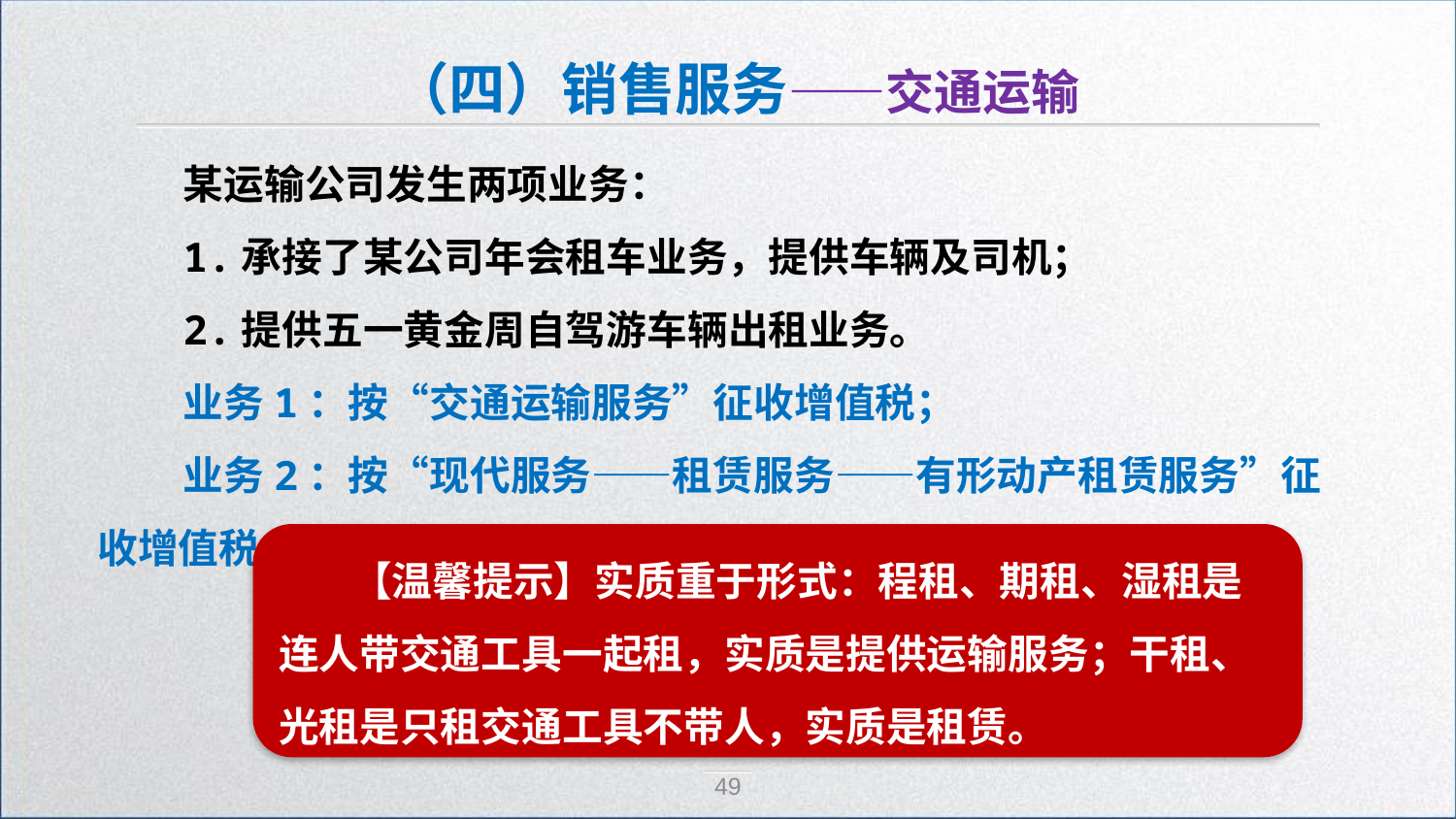

（四）销售服务——交通运输
某运输公司发生两项业务：
1.承接了某公司年会租车业务，提供车辆及司机；
2.提供五一黄金周自驾游车辆出租业务。
业务1：按“交通运输服务”征收增值税；
业务2：按“现代服务——租赁服务——有形动产租赁服务”征收增值税。

【温馨提示】实质重于形式：程租、期租、湿租是连人带交通工具一起租，实质是提供运输服务；干租、光租是只租交通工具不带人，实质是租赁。
49